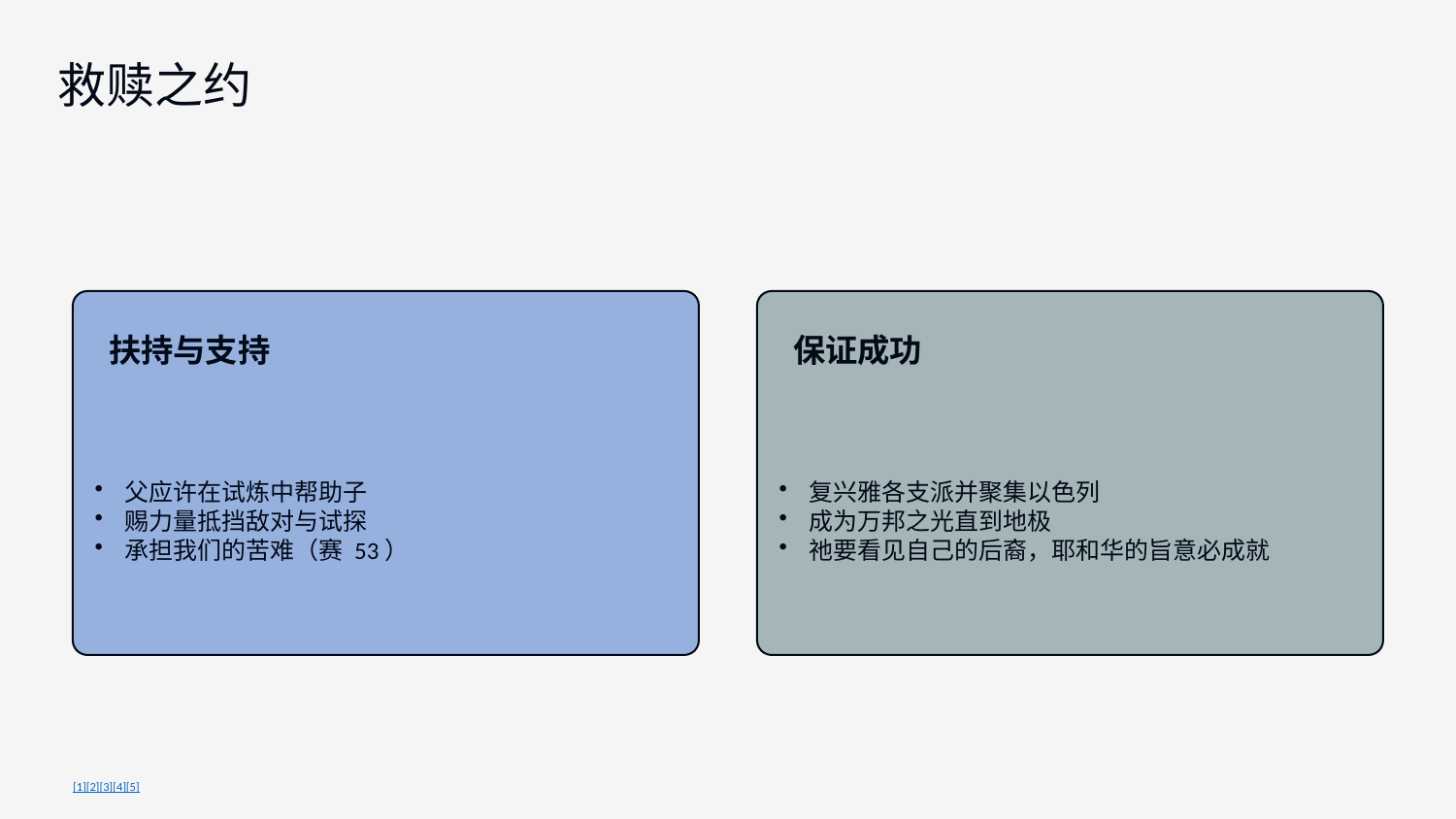

救赎之约

扶持与支持
保证成功
父应许在试炼中帮助子
赐力量抵挡敌对与试探
承担我们的苦难（赛 53）
复兴雅各支派并聚集以色列
成为万邦之光直到地极
祂要看见自己的后裔，耶和华的旨意必成就
[1][2][3][4][5]